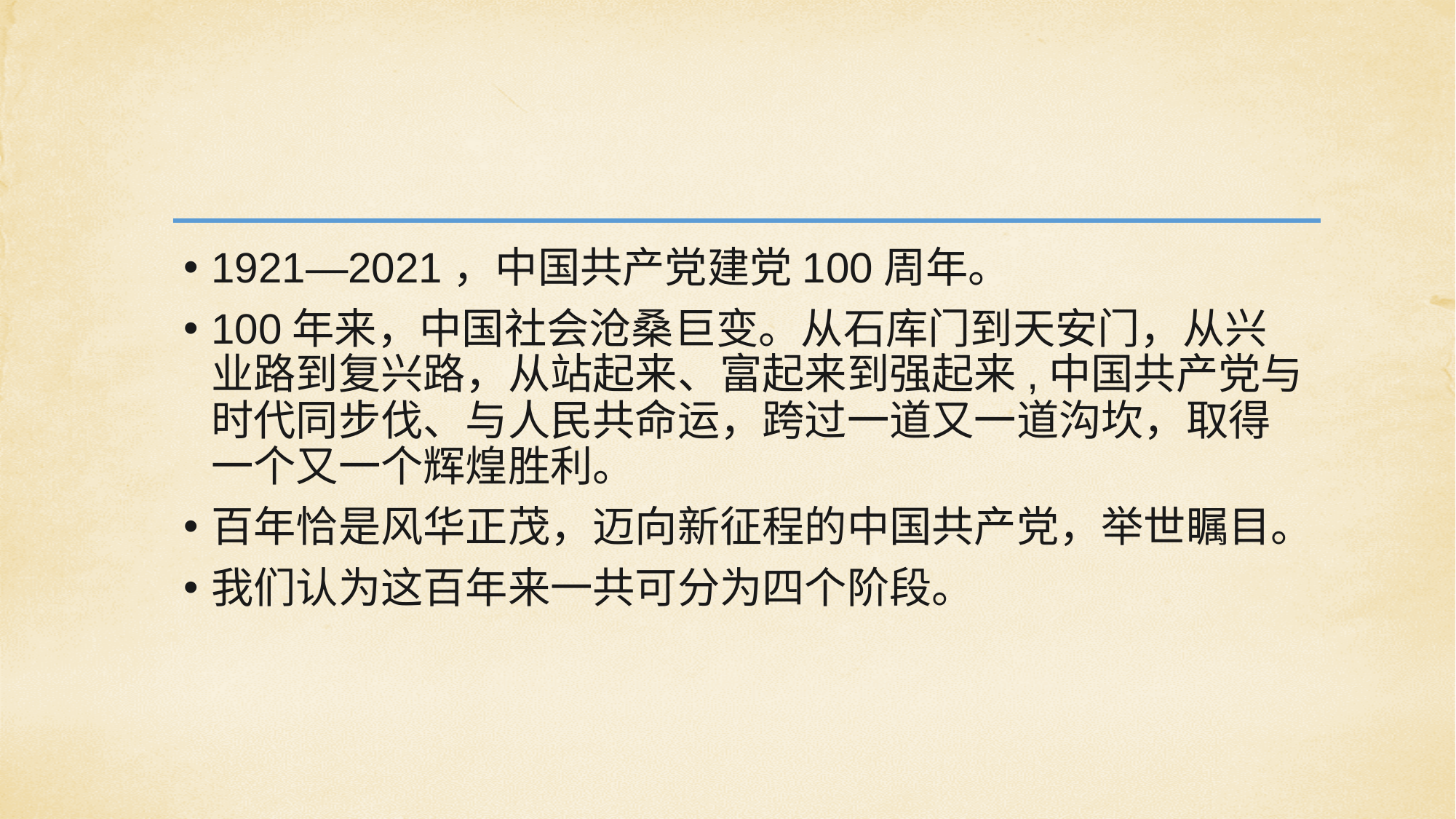

1921—2021，中国共产党建党100周年。
100年来，中国社会沧桑巨变。从石库门到天安门，从兴业路到复兴路，从站起来、富起来到强起来,中国共产党与时代同步伐、与人民共命运，跨过一道又一道沟坎，取得一个又一个辉煌胜利。
百年恰是风华正茂，迈向新征程的中国共产党，举世瞩目。
我们认为这百年来一共可分为四个阶段。